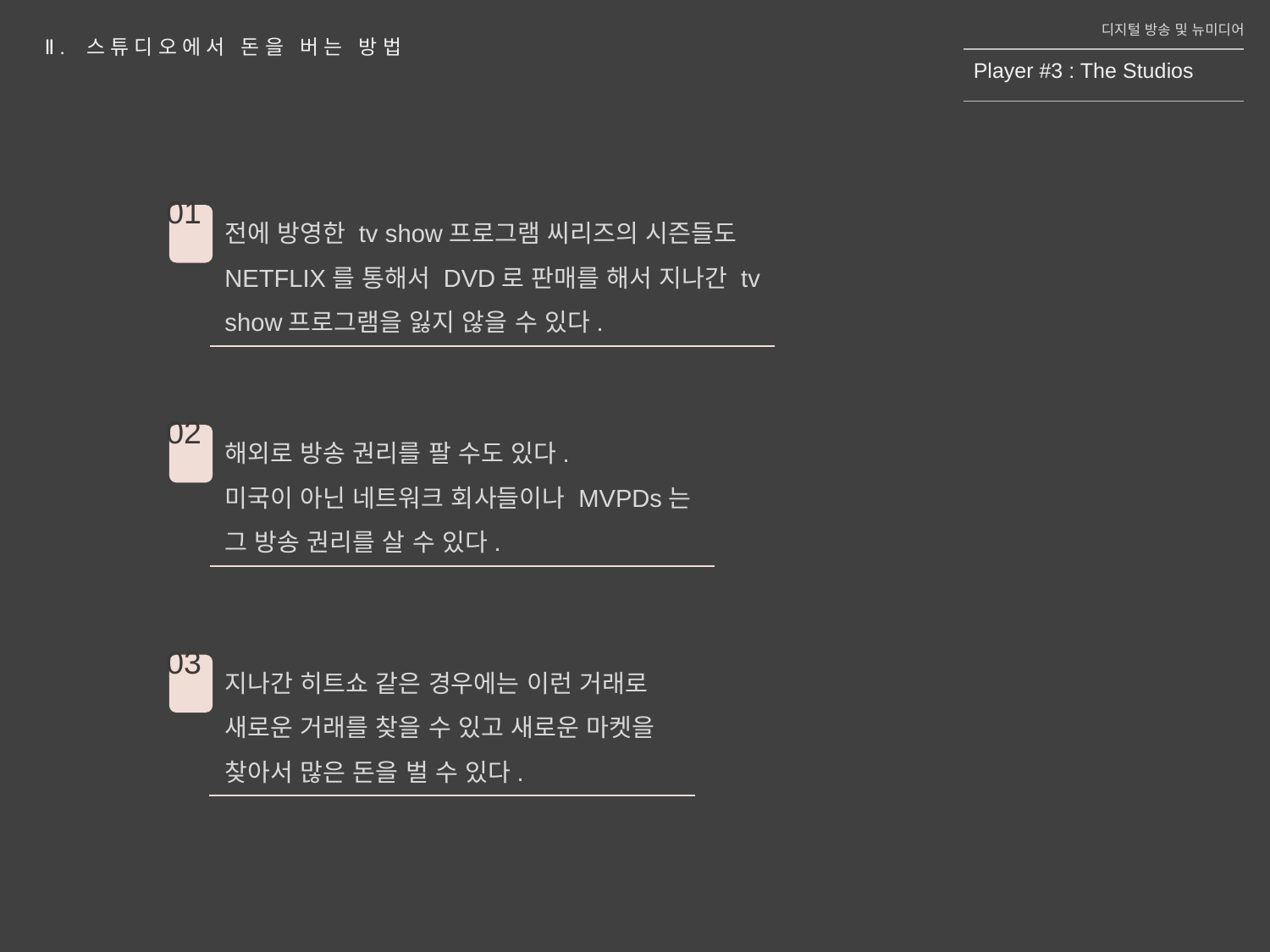

디지털 방송 및 뉴미디어
Player #3 : The Studios
Ⅱ. 스튜디오에서 돈을 버는 방법
01
전에 방영한 tv show프로그램 씨리즈의 시즌들도 NETFLIX를 통해서 DVD로 판매를 해서 지나간 tv show프로그램을 잃지 않을 수 있다.

02
해외로 방송 권리를 팔 수도 있다.
미국이 아닌 네트워크 회사들이나 MVPDs는
그 방송 권리를 살 수 있다.

03
지나간 히트쇼 같은 경우에는 이런 거래로
새로운 거래를 찾을 수 있고 새로운 마켓을
찾아서 많은 돈을 벌 수 있다.